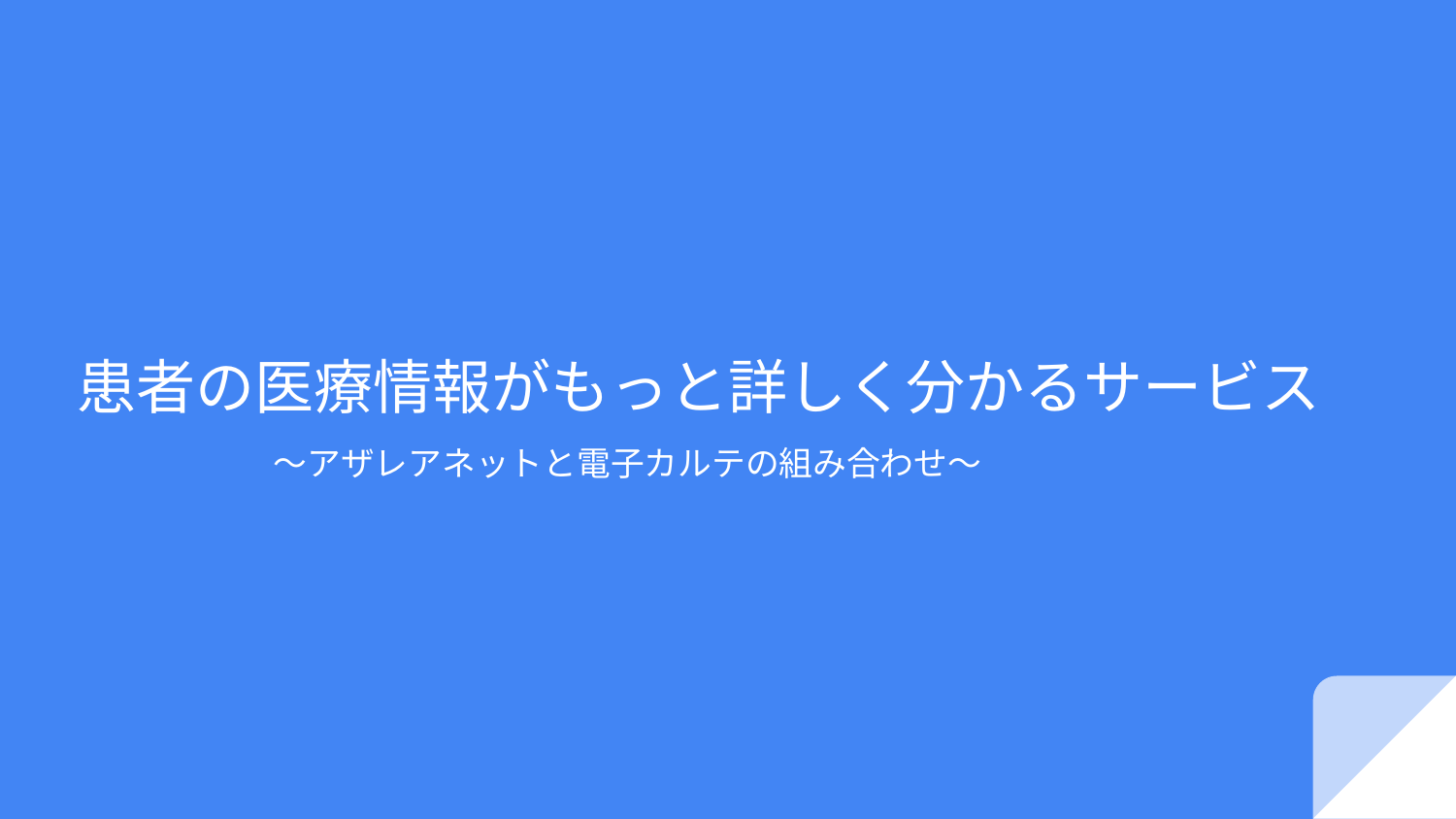

# 患者の医療情報がもっと詳しく分かるサービス
〜アザレアネットと電子カルテの組み合わせ〜